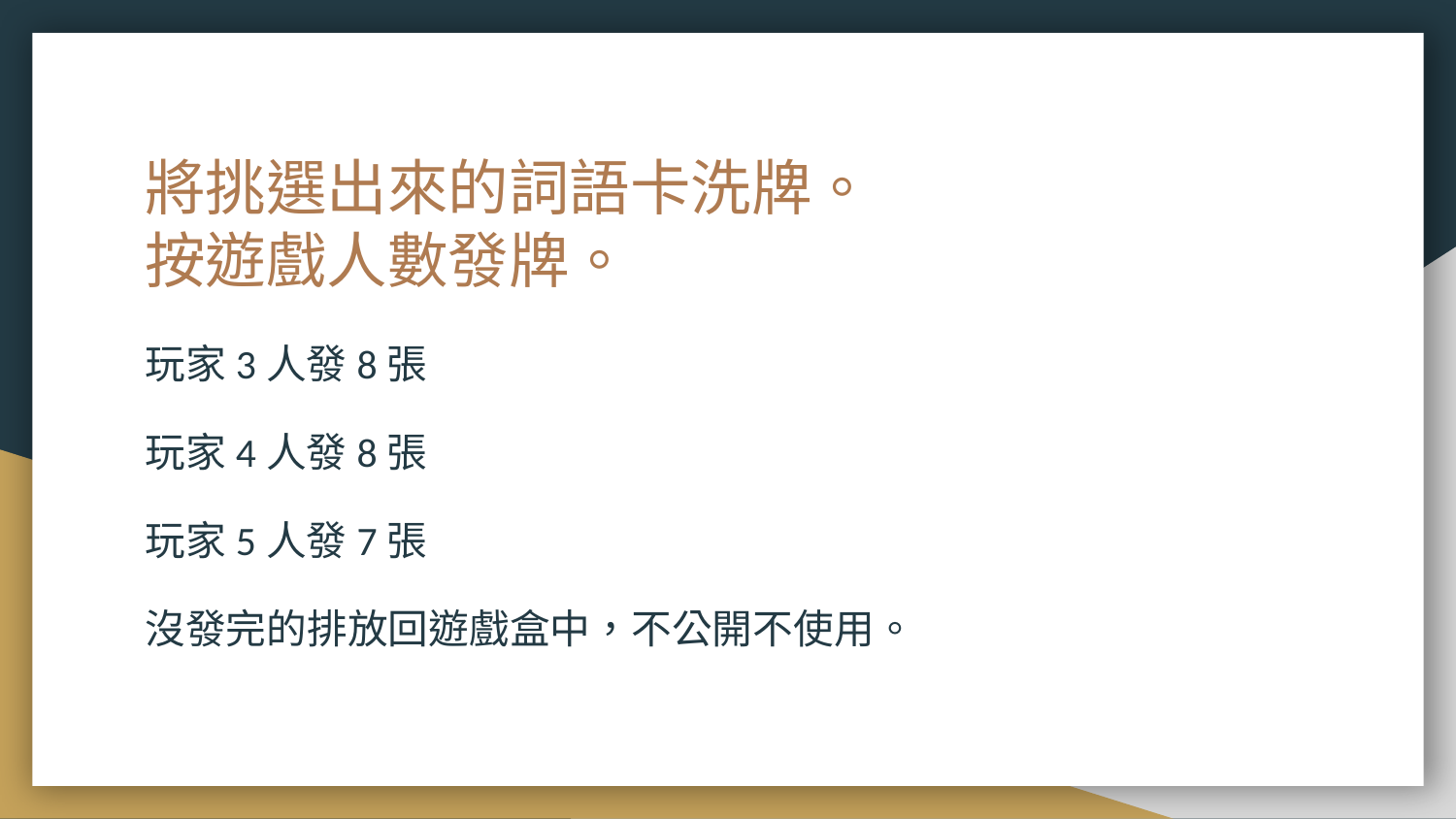

# 將挑選出來的詞語卡洗牌。
按遊戲人數發牌。
玩家3人發8張
玩家4人發8張
玩家5人發7張
沒發完的排放回遊戲盒中，不公開不使用。